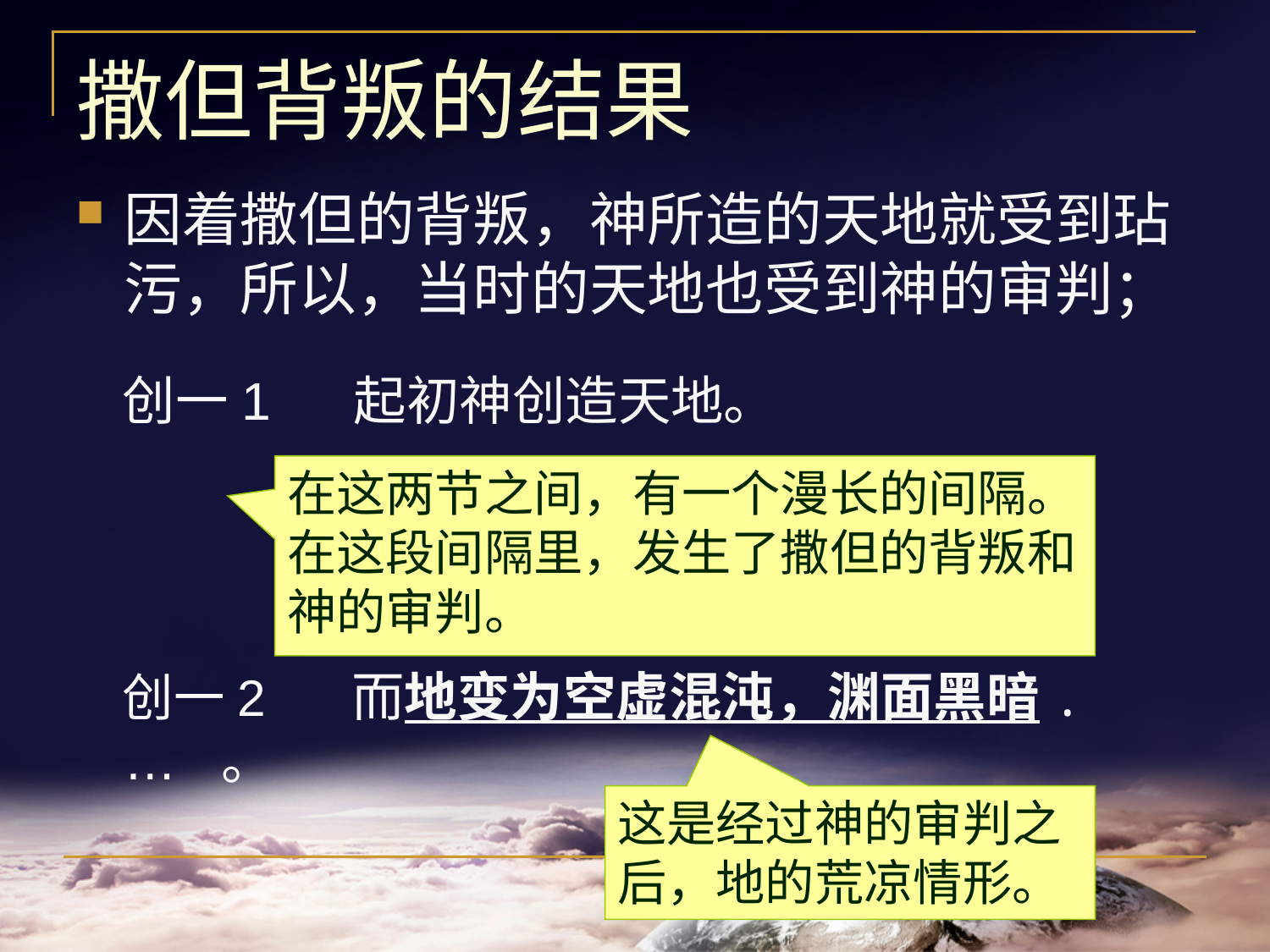

# 撒但背叛的结果
因着撒但的背叛，神所造的天地就受到玷污，所以，当时的天地也受到神的审判；

   创一1     起初神创造天地。

   创一2     而地变为空虚混沌，渊面黑暗.… 。
在这两节之间，有一个漫长的间隔。在这段间隔里，发生了撒但的背叛和神的审判。
这是经过神的审判之后，地的荒凉情形。